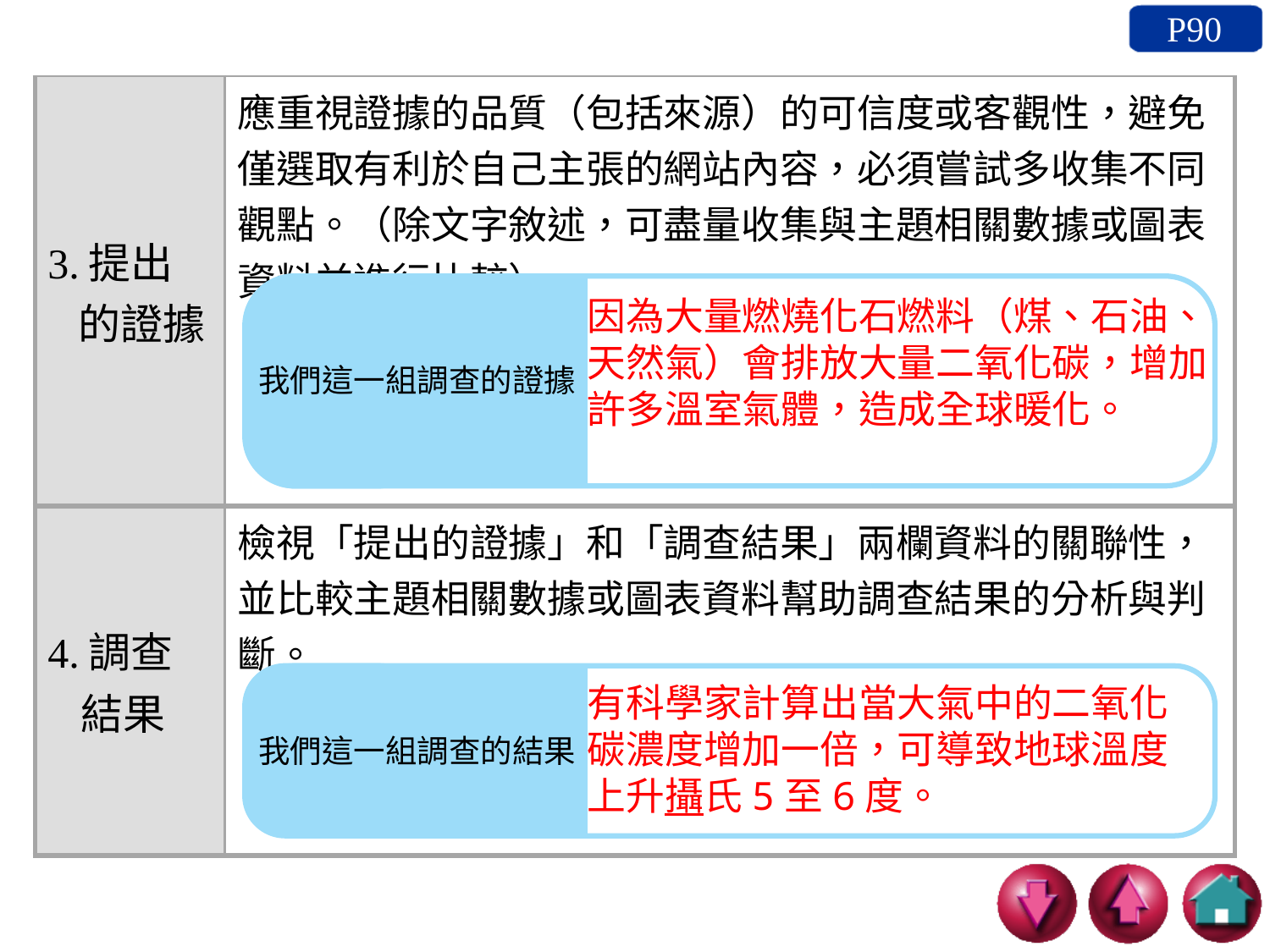

P90
| 3.提出的證據 | 應重視證據的品質（包括來源）的可信度或客觀性，避免僅選取有利於自己主張的網站內容，必須嘗試多收集不同觀點。（除文字敘述，可盡量收集與主題相關數據或圖表資料並進行比較） |
| --- | --- |
| 4.調查 結果 | 檢視「提出的證據」和「調查結果」兩欄資料的關聯性，並比較主題相關數據或圖表資料幫助調查結果的分析與判斷。 |

因為大量燃燒化石燃料（煤、石油、天然氣）會排放大量二氧化碳，增加許多溫室氣體，造成全球暖化。
我們這一組調查的證據

有科學家計算出當大氣中的二氧化碳濃度增加一倍，可導致地球溫度上升攝氏5至6度。
我們這一組調查的結果